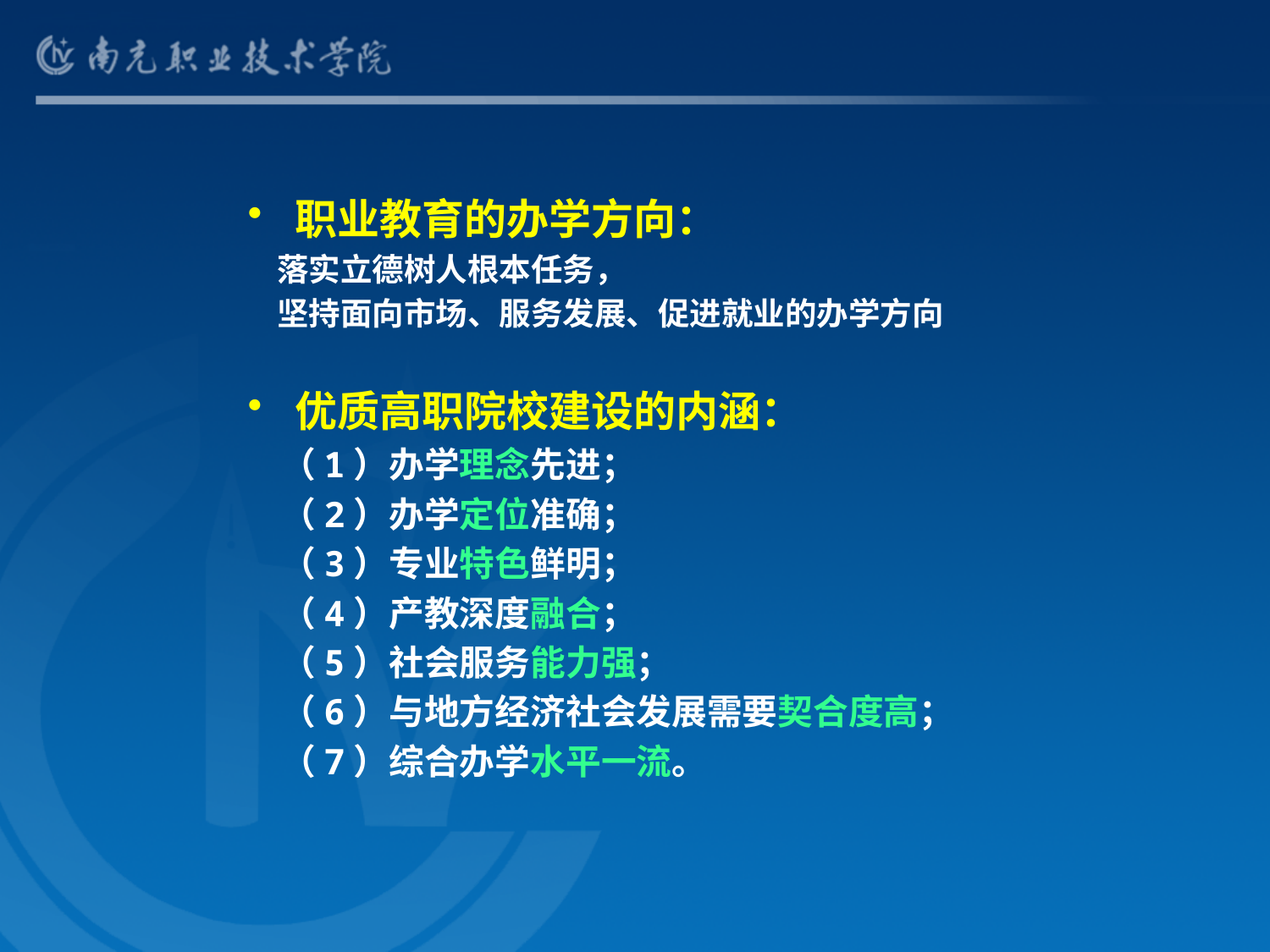

#
职业教育的办学方向：
   落实立德树人根本任务，
   坚持面向市场、服务发展、促进就业的办学方向

优质高职院校建设的内涵：
   （1）办学理念先进；
   （2）办学定位准确；
   （3）专业特色鲜明；
   （4）产教深度融合；
   （5）社会服务能力强；
   （6）与地方经济社会发展需要契合度高；
   （7）综合办学水平一流。